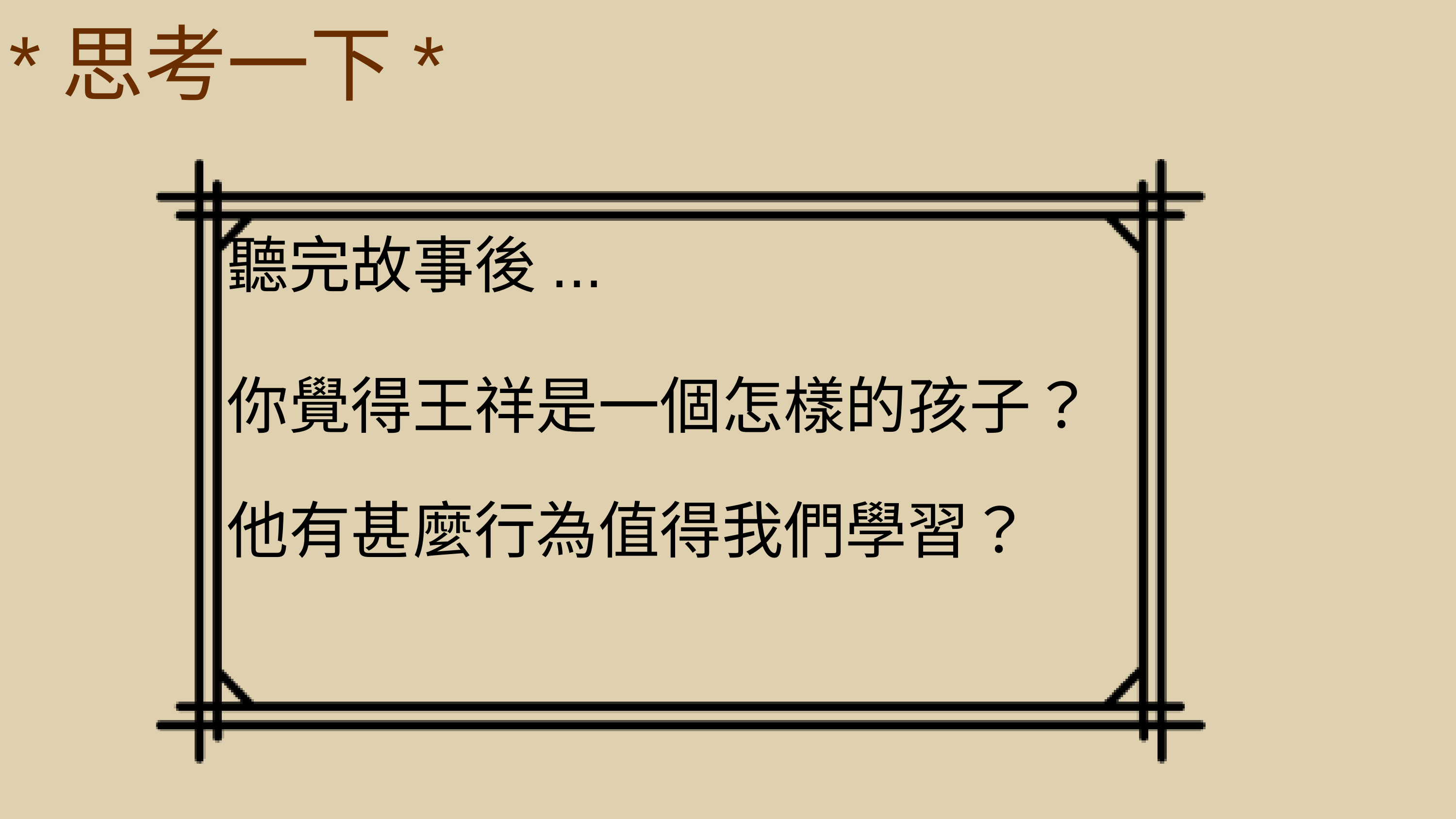

*思考一下*

聽完故事後...
你覺得王祥是一個怎樣的孩子？

他有甚麼行為值得我們學習？